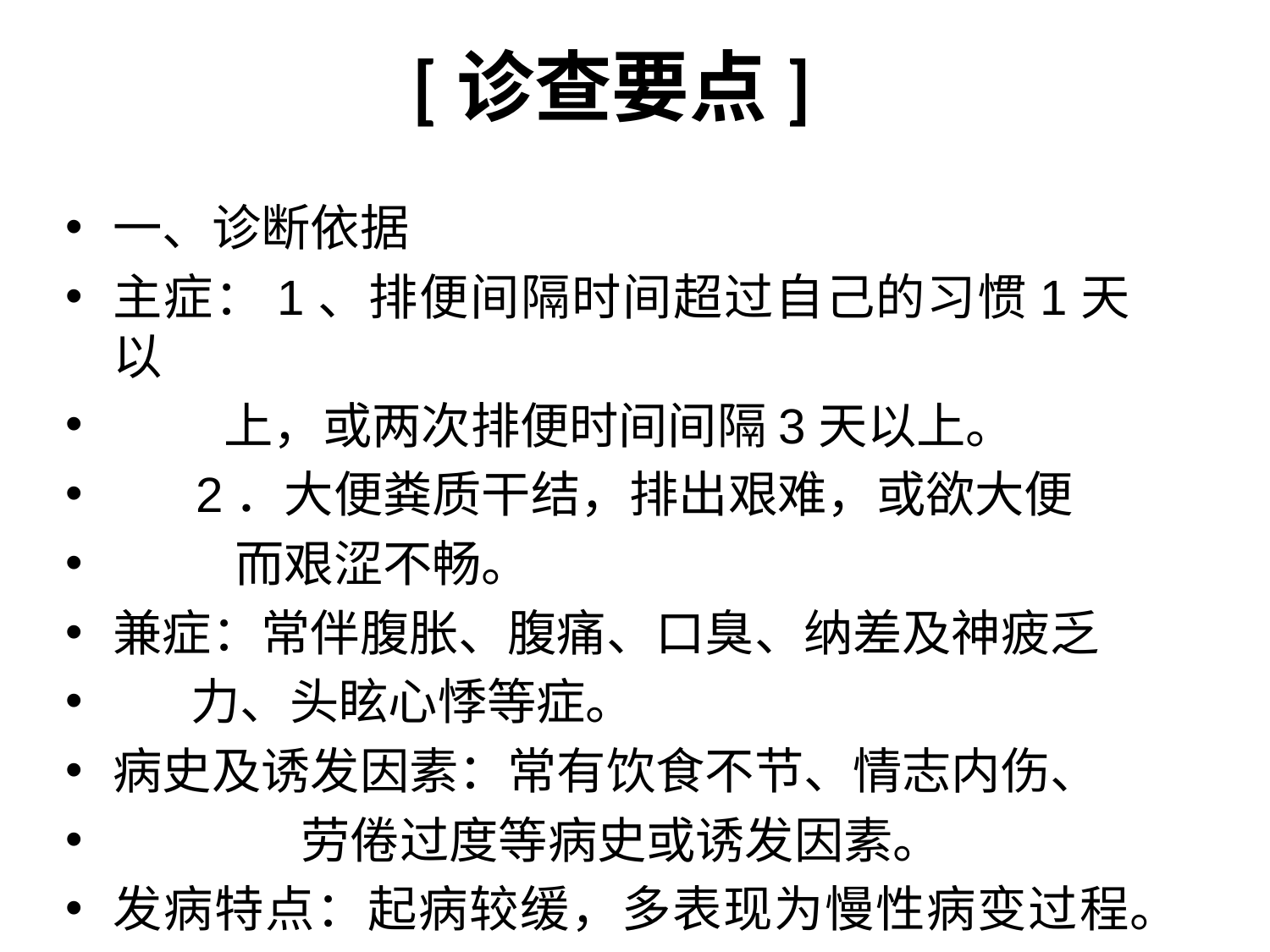

# [诊查要点]
一、诊断依据
主症：1、排便间隔时间超过自己的习惯1天以
         上，或两次排便时间间隔3天以上。
      2．大便粪质干结，排出艰难，或欲大便
          而艰涩不畅。
兼症：常伴腹胀、腹痛、口臭、纳差及神疲乏
      力、头眩心悸等症。
病史及诱发因素：常有饮食不节、情志内伤、
                劳倦过度等病史或诱发因素。
发病特点：起病较缓，多表现为慢性病变过程。